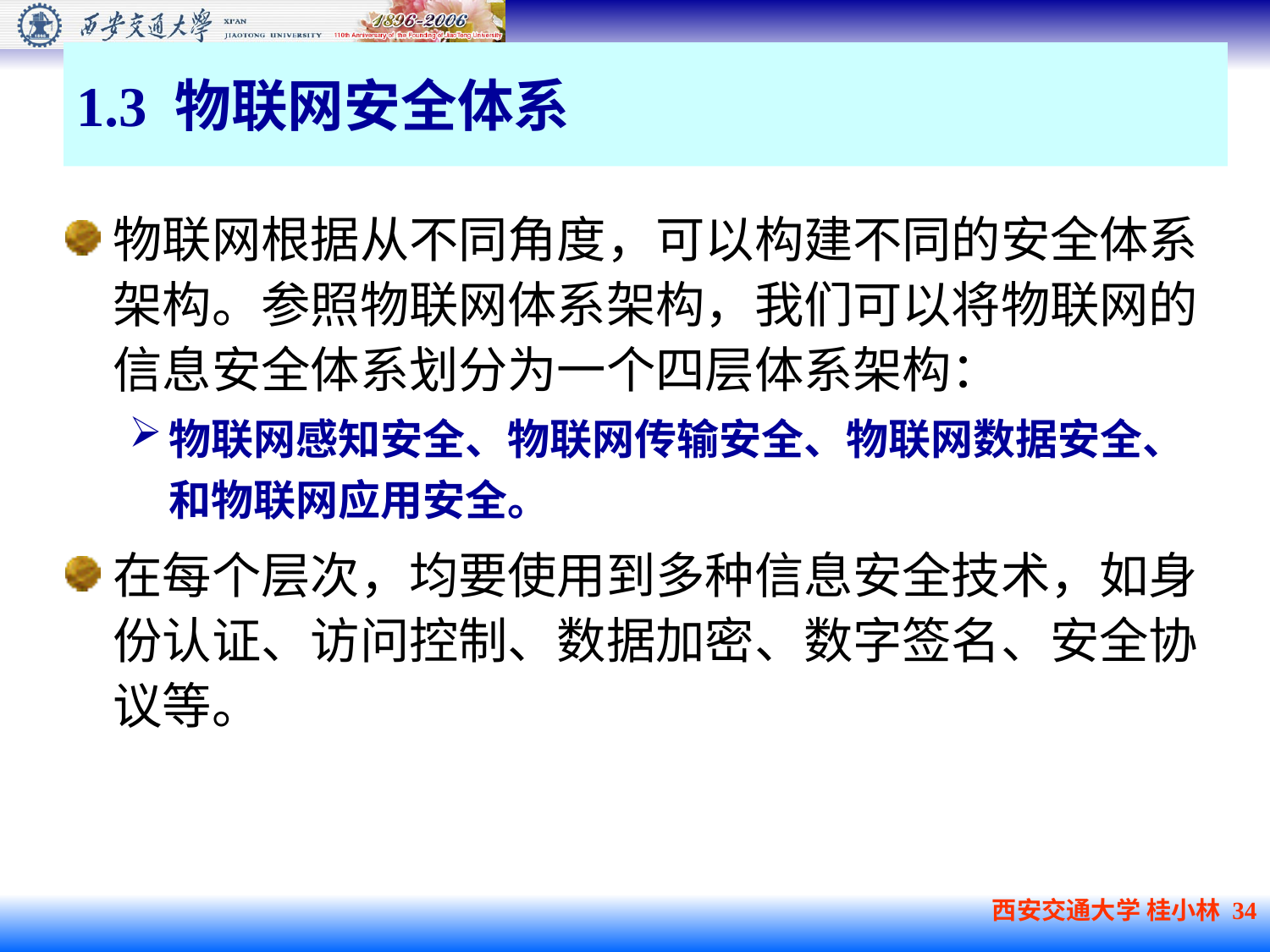

# 1.3 物联网安全体系
物联网根据从不同角度，可以构建不同的安全体系架构。参照物联网体系架构，我们可以将物联网的信息安全体系划分为一个四层体系架构：
物联网感知安全、物联网传输安全、物联网数据安全、和物联网应用安全。
在每个层次，均要使用到多种信息安全技术，如身份认证、访问控制、数据加密、数字签名、安全协议等。
西安交通大学 桂小林 34